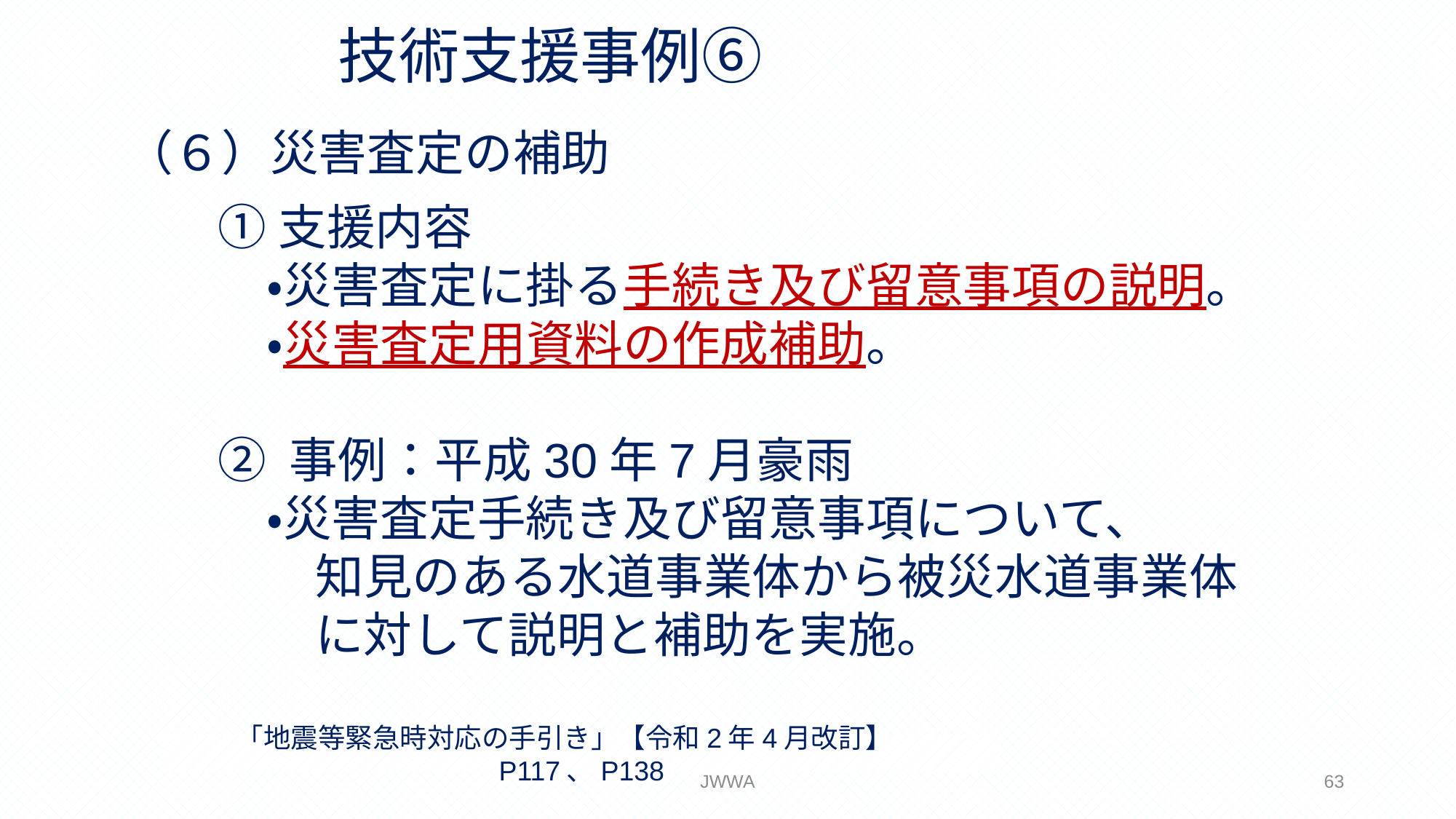

技術支援事例⑥
（６）災害査定の補助
①支援内容
　・災害査定に掛る手続き及び留意事項の説明。
　・災害査定用資料の作成補助。

② 事例：平成30年7月豪雨
　・災害査定手続き及び留意事項について、
　　知見のある水道事業体から被災水道事業体
　　に対して説明と補助を実施。

「地震等緊急時対応の手引き」【令和2年4月改訂】　P117、P138
JWWA
63